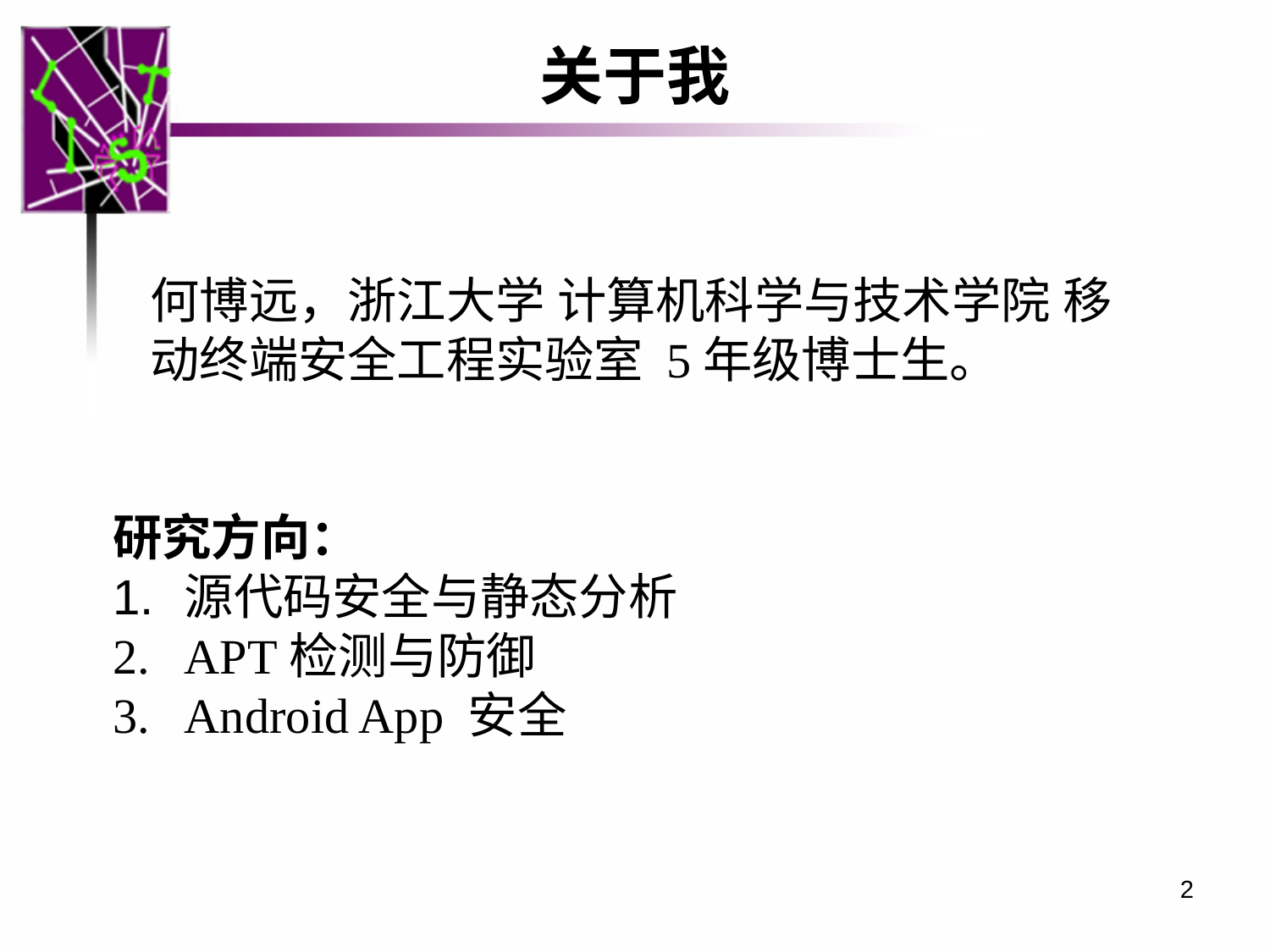

关于我
何博远，浙江大学 计算机科学与技术学院 移动终端安全工程实验室 5年级博士生。
研究方向：
源代码安全与静态分析
APT检测与防御
Android App 安全
2